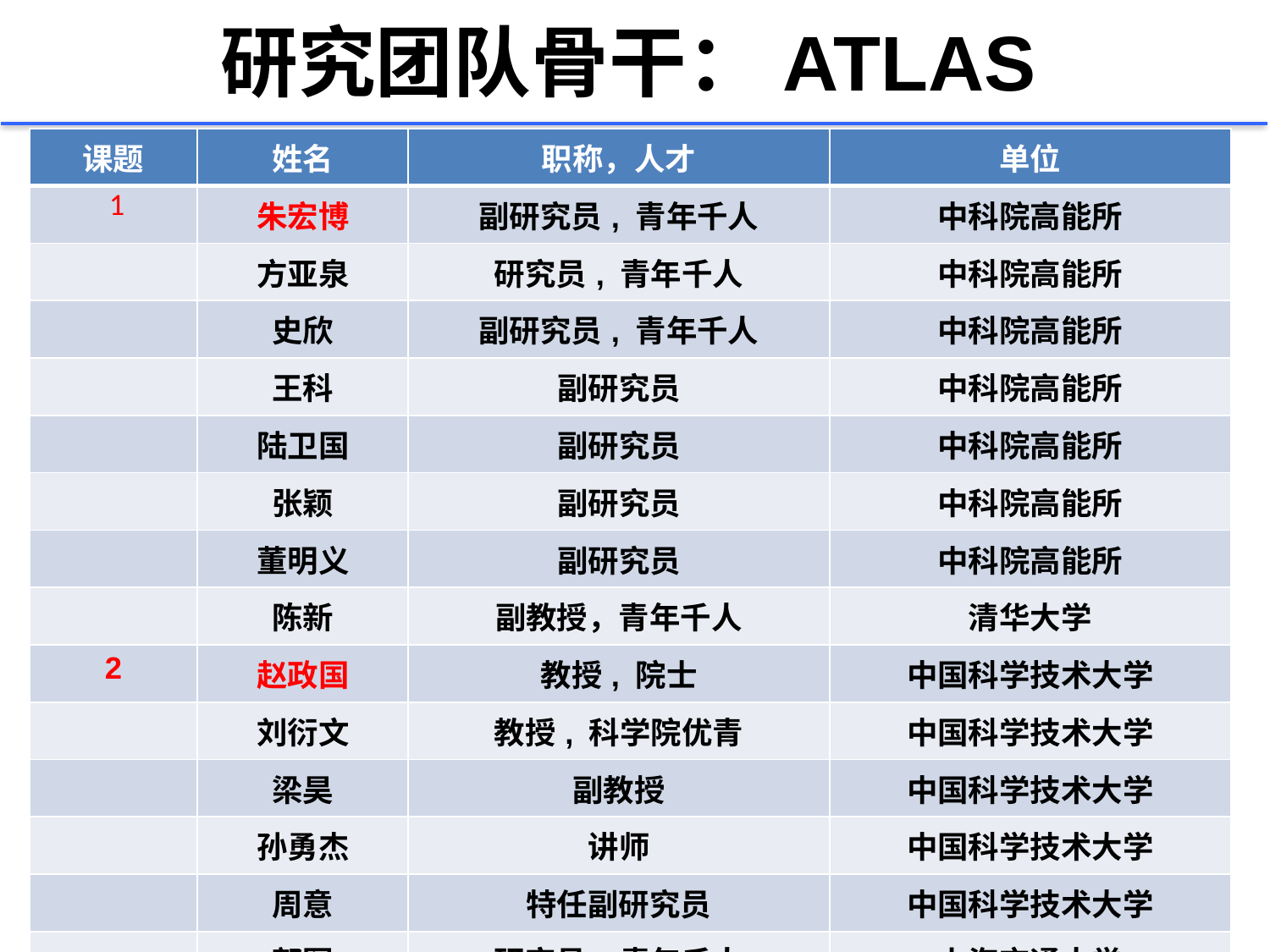

# 研究团队骨干：ATLAS
| 课题 | 姓名 | 职称，人才 | 单位 |
| --- | --- | --- | --- |
| 1 | 朱宏博 | 副研究员, 青年千人 | 中科院高能所 |
|  | 方亚泉 | 研究员, 青年千人 | 中科院高能所 |
|  | 史欣 | 副研究员, 青年千人 | 中科院高能所 |
|  | 王科 | 副研究员 | 中科院高能所 |
|  | 陆卫国 | 副研究员 | 中科院高能所 |
|  | 张颖 | 副研究员 | 中科院高能所 |
|  | 董明义 | 副研究员 | 中科院高能所 |
|  | 陈新 | 副教授，青年千人 | 清华大学 |
| 2 | 赵政国 | 教授, 院士 | 中国科学技术大学 |
|  | 刘衍文 | 教授, 科学院优青 | 中国科学技术大学 |
|  | 梁昊 | 副教授 | 中国科学技术大学 |
|  | 孙勇杰 | 讲师 | 中国科学技术大学 |
|  | 周意 | 特任副研究员 | 中国科学技术大学 |
|  | 郭军 | 研究员, 青年千人 | 上海交通大学 |
|  | 冯存峰 | 教授 | 山东大学 |
11